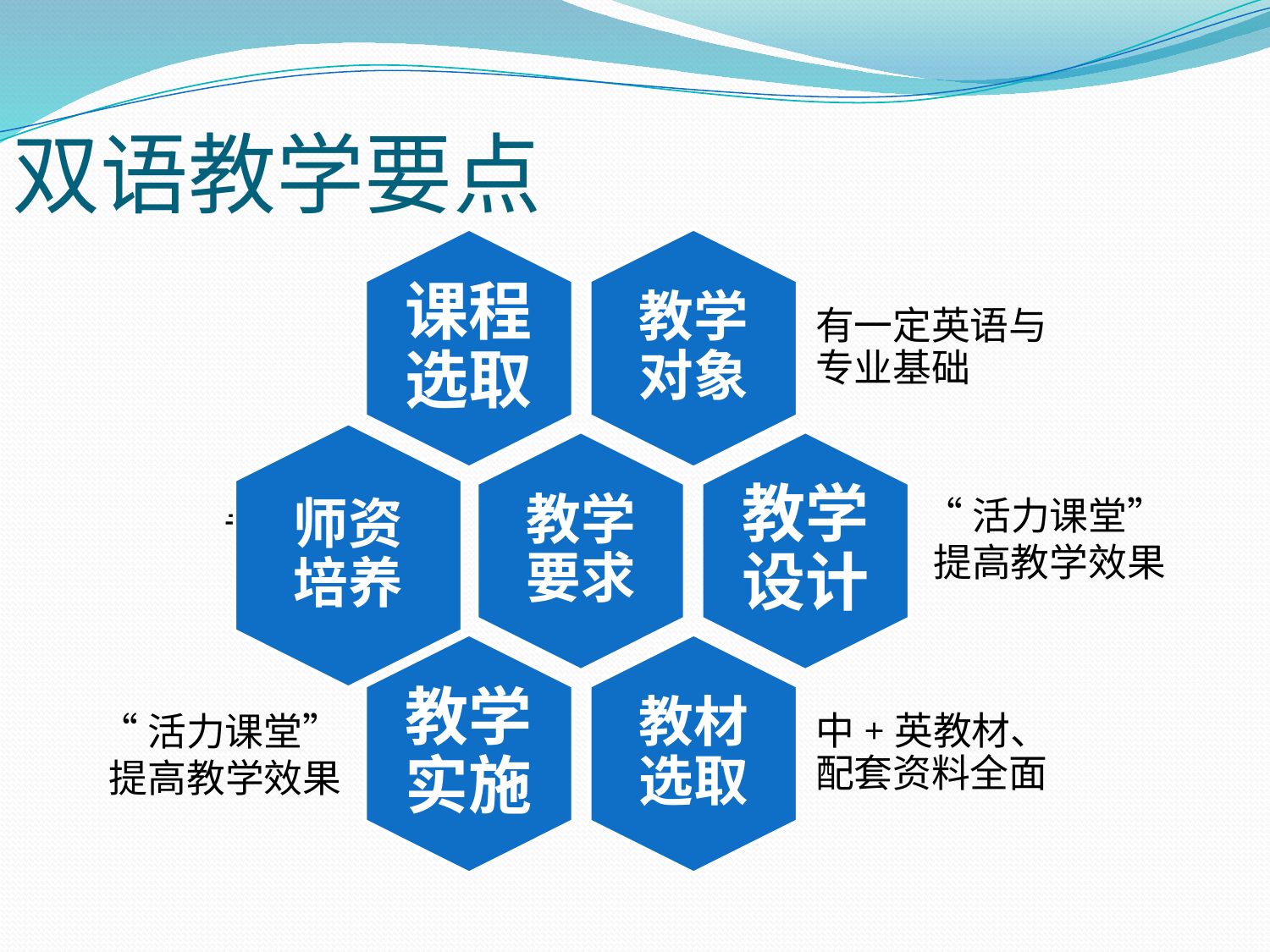

# 双语教学要点
课程选取
教学对象
有一定英语与专业基础

师资培养
教学要求
教学设计
专业要求不能降低
“活力课堂”提高教学效果
教学实施
教材选取
中+英教材、配套资料全面
“活力课堂”提高教学效果